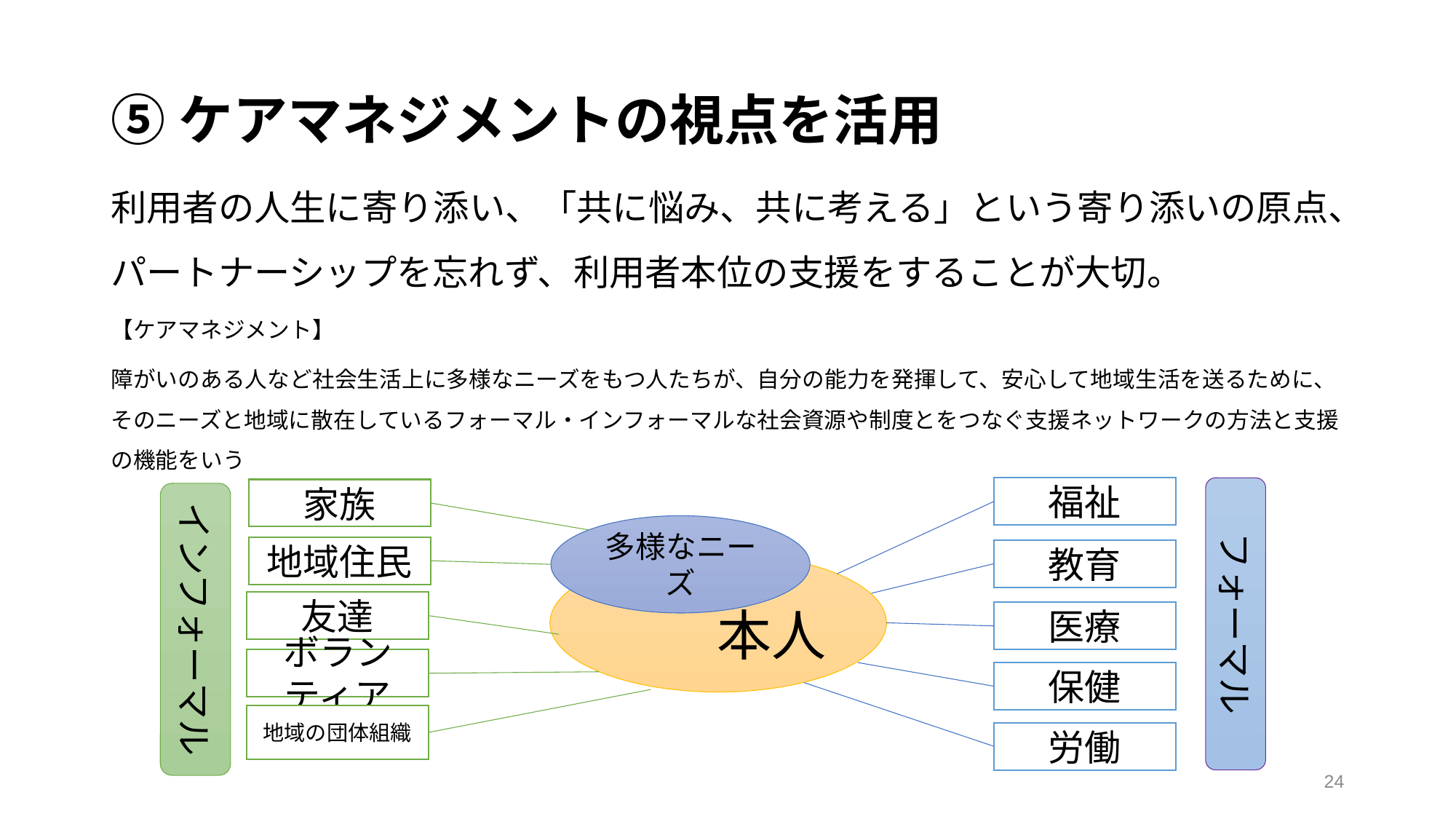

# ⑤ケアマネジメントの視点を活用
利用者の人生に寄り添い、「共に悩み、共に考える」という寄り添いの原点、パートナーシップを忘れず、利用者本位の支援をすることが大切。
【ケアマネジメント】
障がいのある人など社会生活上に多様なニーズをもつ人たちが、自分の能力を発揮して、安心して地域生活を送るために、そのニーズと地域に散在しているフォーマル・インフォーマルな社会資源や制度とをつなぐ支援ネットワークの方法と支援の機能をいう
福祉
フォーマル
家族
インフォーマル
多様なニーズ
地域住民
教育
本人
友達
医療
ボランティア
保健
地域の団体組織
労働
24